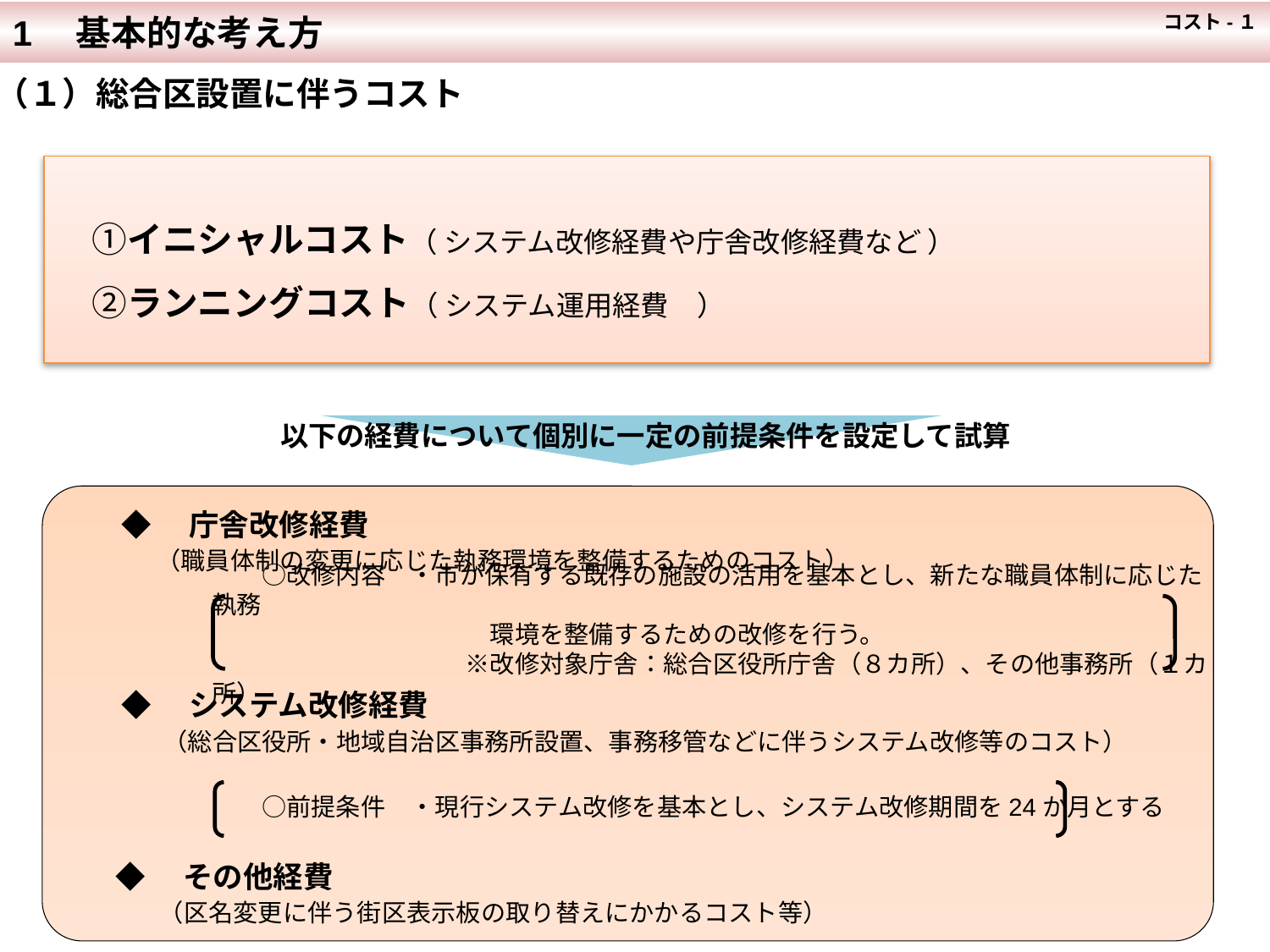

1　基本的な考え方
 コスト-１
（１）総合区設置に伴うコスト
　①イニシャルコスト（ システム改修経費や庁舎改修経費など ）
　②ランニングコスト（ システム運用経費　）
以下の経費について個別に一定の前提条件を設定して試算

◆　庁舎改修経費
　 （職員体制の変更に応じた執務環境を整備するためのコスト）
　　○改修内容　・市が保有する既存の施設の活用を基本とし、新たな職員体制に応じた執務
　　　　　　　　　　　 環境を整備するための改修を行う。
　　　　　　　　　　 ※改修対象庁舎：総合区役所庁舎（８カ所）、その他事務所（１カ所）

◆　システム改修経費
 　（総合区役所・地域自治区事務所設置、事務移管などに伴うシステム改修等のコスト）
　　○前提条件　・現行システム改修を基本とし、システム改修期間を24か月とする

◆　その他経費
 　 （区名変更に伴う街区表示板の取り替えにかかるコスト等）